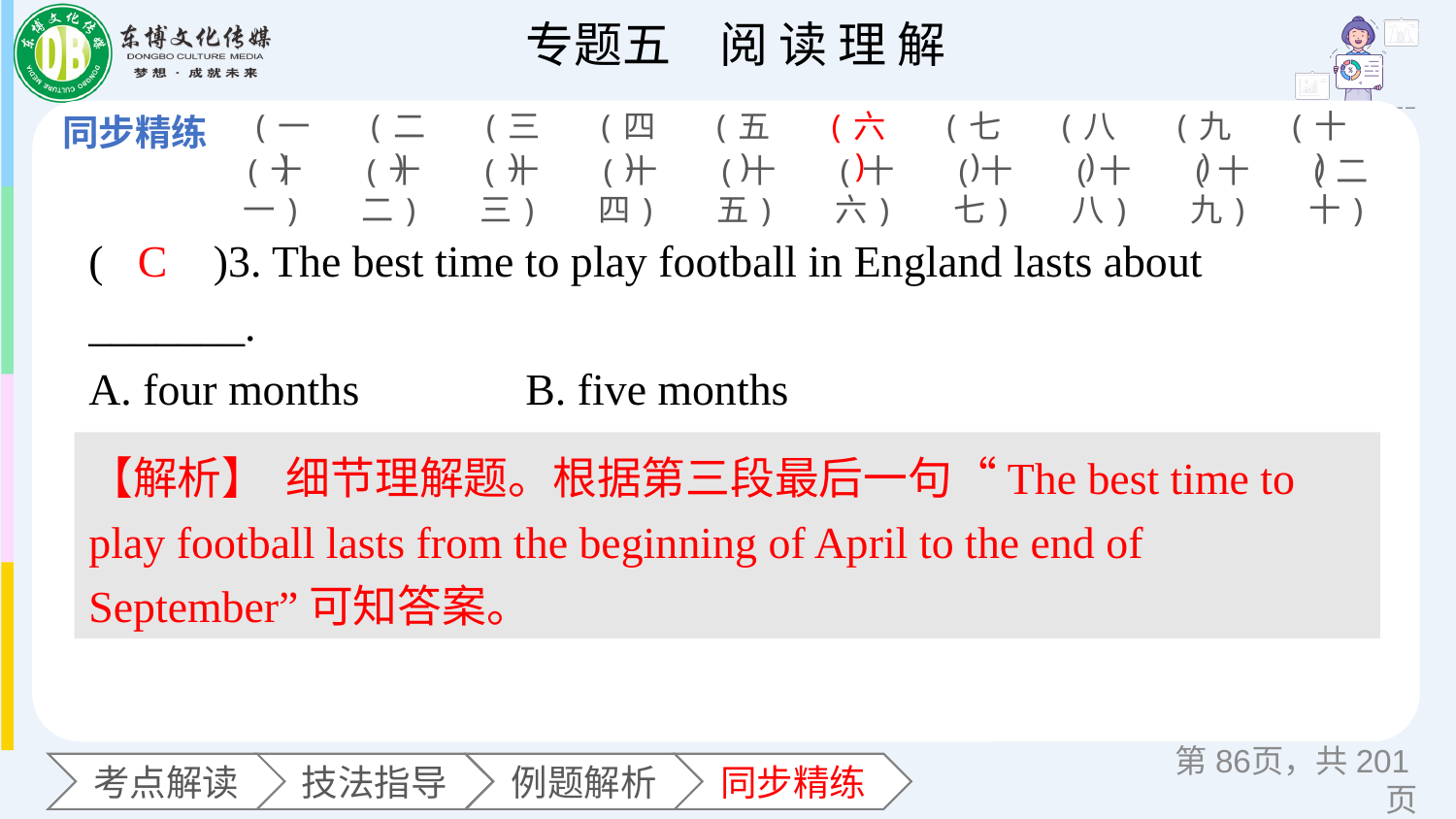

(一)
(二)
(三)
(四)
(五)
(六)
(七)
(八)
(九)
(十)
(十一)
(十二)
(十三)
(十四)
(十五)
(十六)
(十七)
(十八)
(十九)
(二十)
(　　)3. The best time to play football in England lasts about _______.
A. four months    	B. five months
C. six months    		D. seven months
C
【解析】  细节理解题。根据第三段最后一句“The best time to play football lasts from the beginning of April to the end of September”可知答案。
第86页，共201页